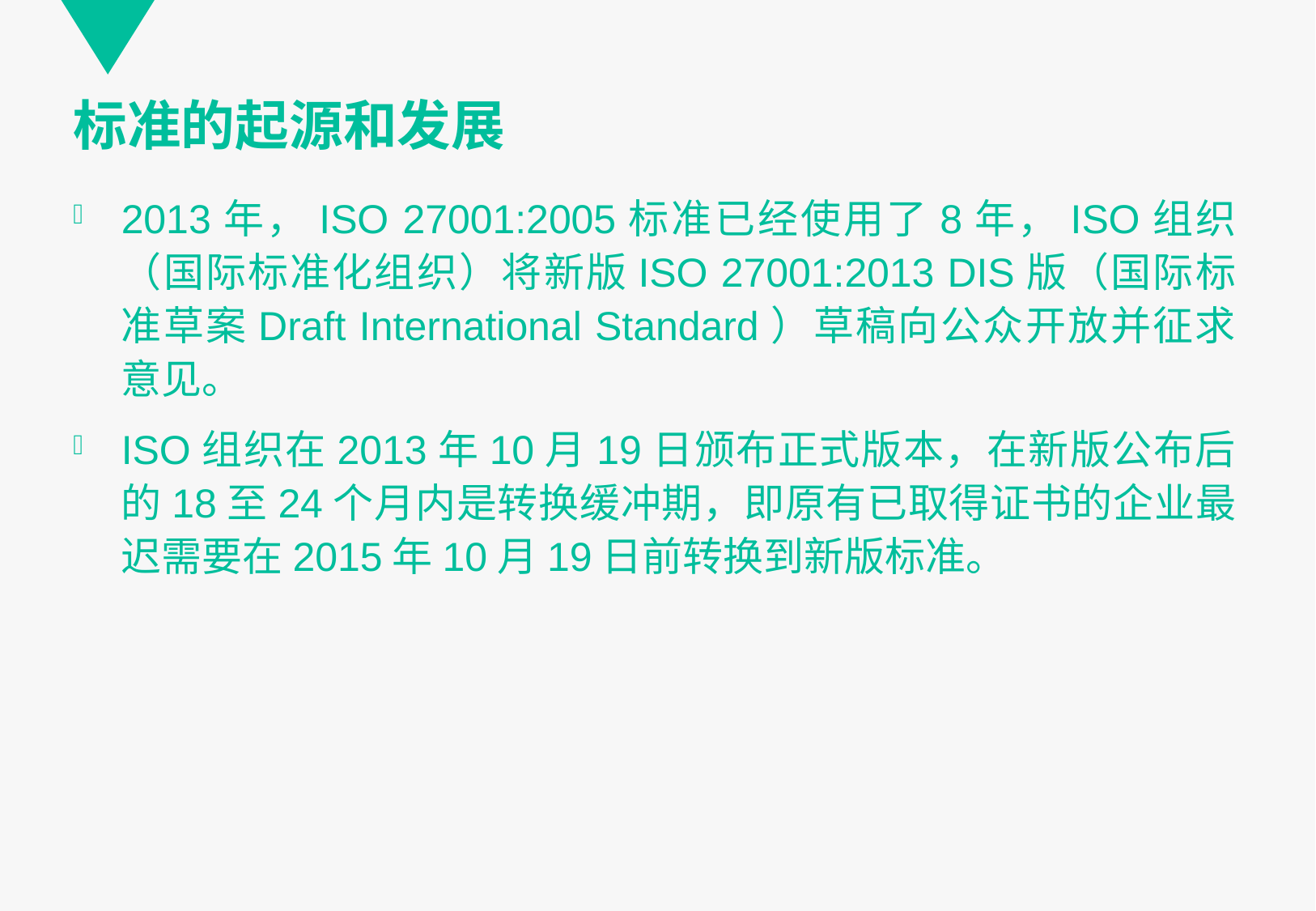

# 标准的起源和发展
2013年，ISO 27001:2005标准已经使用了8年，ISO组织（国际标准化组织）将新版ISO 27001:2013 DIS版（国际标准草案Draft International Standard）草稿向公众开放并征求意见。
ISO组织在2013年10月19日颁布正式版本，在新版公布后的18至24个月内是转换缓冲期，即原有已取得证书的企业最迟需要在2015年10月19日前转换到新版标准。